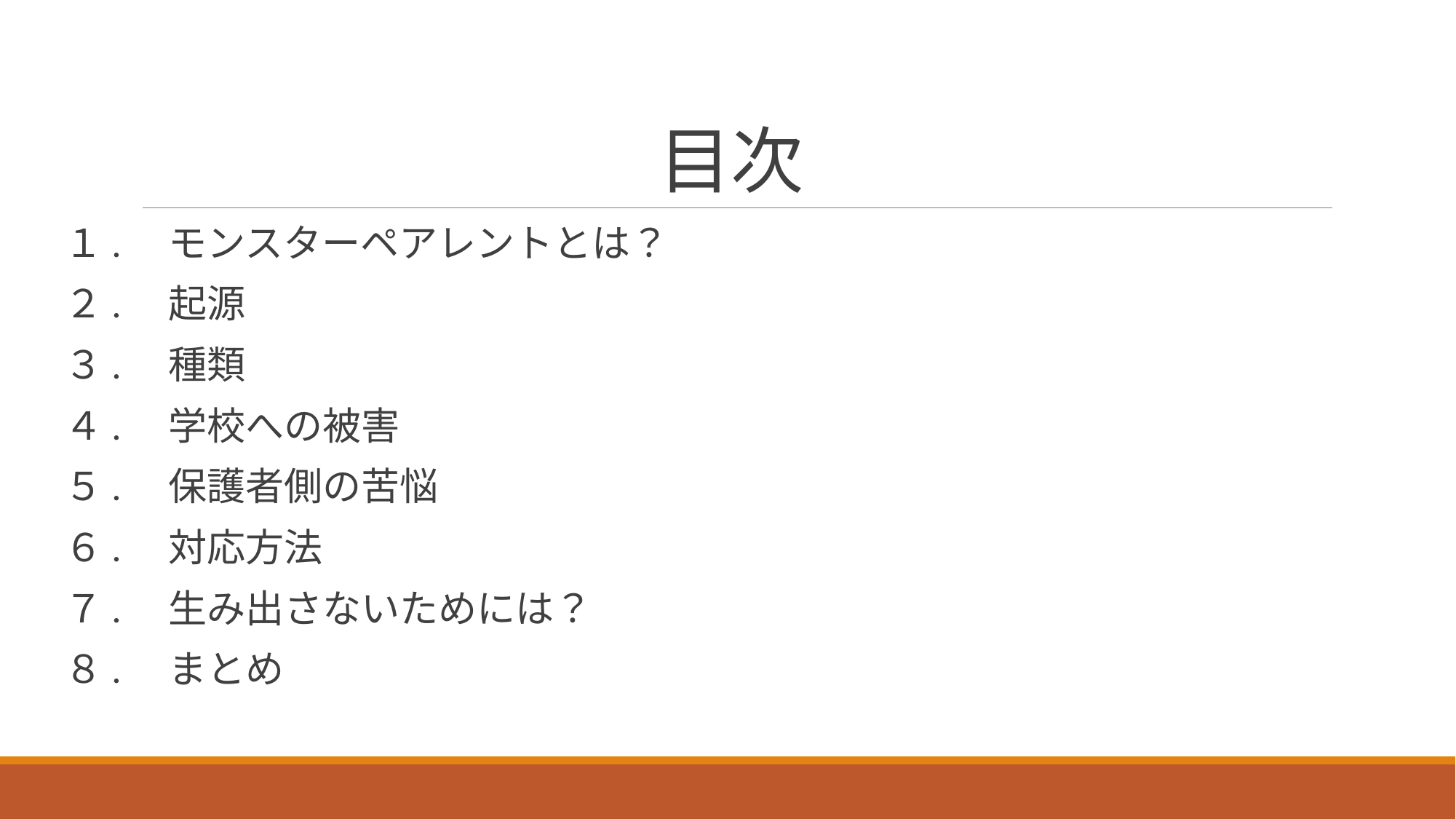

# 目次
１.　モンスターペアレントとは？
２.　起源
３.　種類
４.　学校への被害
５.　保護者側の苦悩
６.　対応方法
７.　生み出さないためには？
８.　まとめ